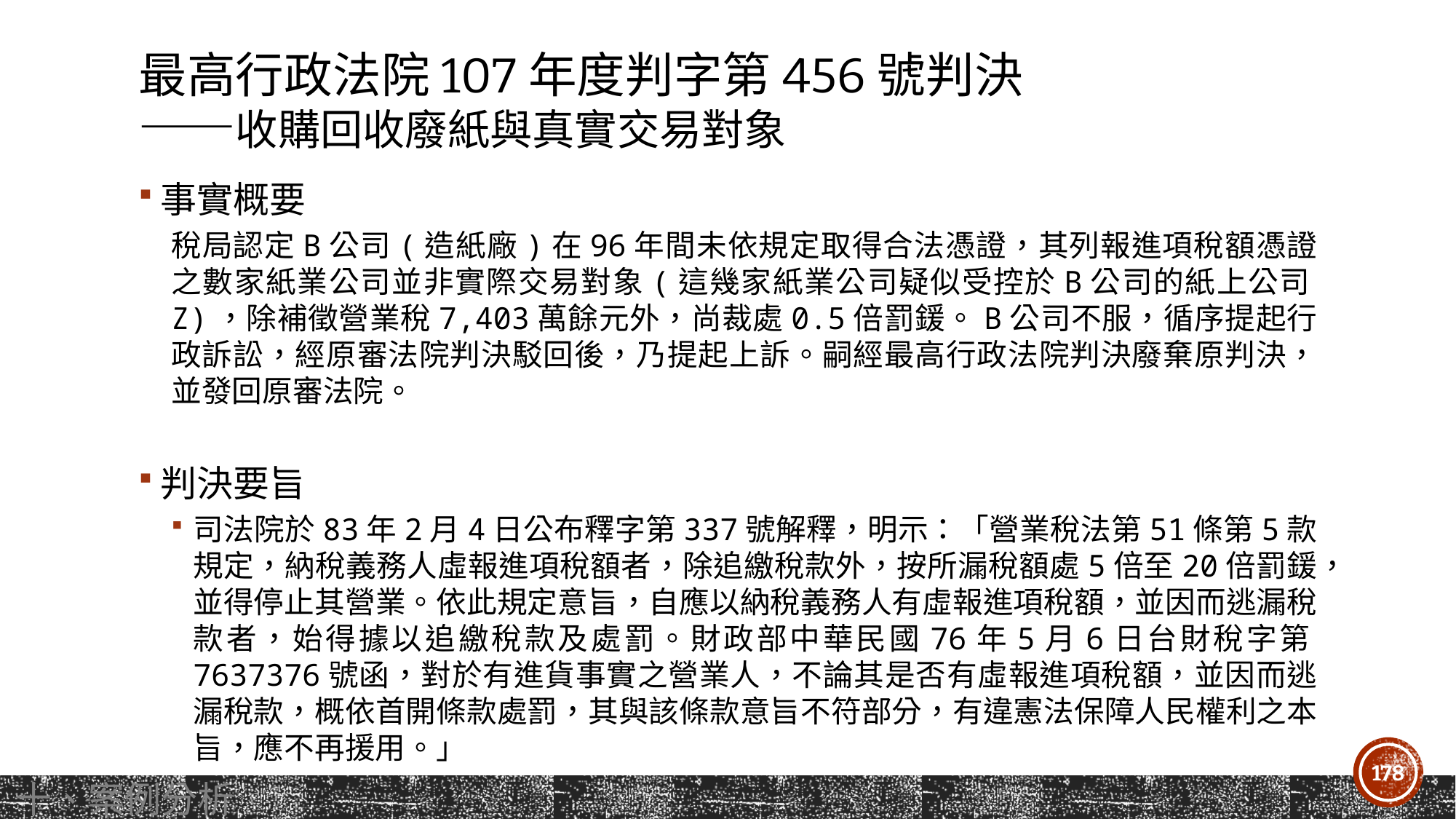

# 最高行政法院107年度判字第456號判決 ——收購回收廢紙與真實交易對象
事實概要
稅局認定B公司(造紙廠)在96年間未依規定取得合法憑證，其列報進項稅額憑證之數家紙業公司並非實際交易對象(這幾家紙業公司疑似受控於B公司的紙上公司Z)，除補徵營業稅7,403萬餘元外，尚裁處0.5倍罰鍰。B公司不服，循序提起行政訴訟，經原審法院判決駁回後，乃提起上訴。嗣經最高行政法院判決廢棄原判決，並發回原審法院。

判決要旨
司法院於83年2月4日公布釋字第337號解釋，明示：「營業稅法第51條第5款規定，納稅義務人虛報進項稅額者，除追繳稅款外，按所漏稅額處5倍至20倍罰鍰，並得停止其營業。依此規定意旨，自應以納稅義務人有虛報進項稅額，並因而逃漏稅款者，始得據以追繳稅款及處罰。財政部中華民國76年5月6日台財稅字第7637376號函，對於有進貨事實之營業人，不論其是否有虛報進項稅額，並因而逃漏稅款，概依首開條款處罰，其與該條款意旨不符部分，有違憲法保障人民權利之本旨，應不再援用。」

178